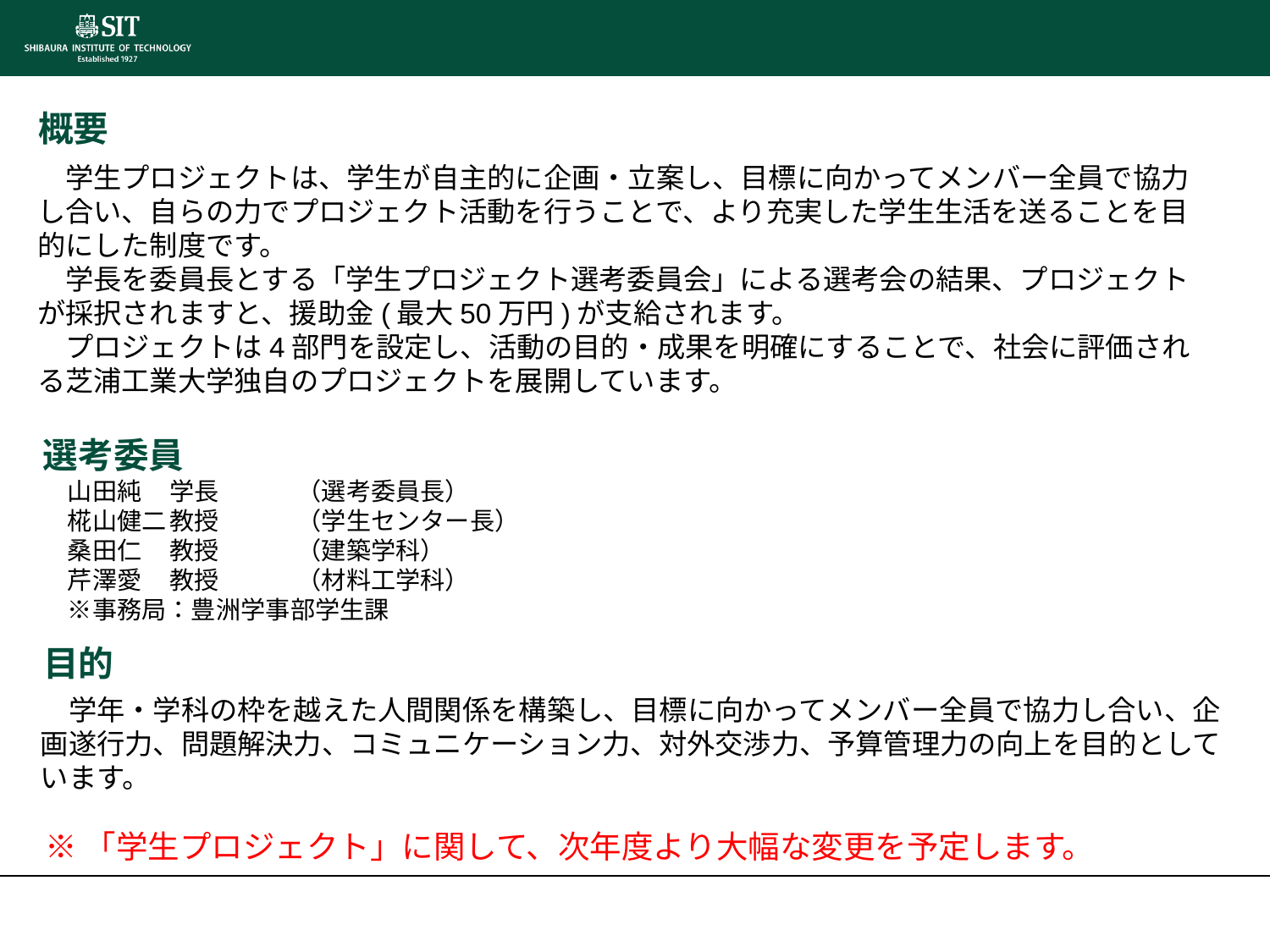

概要
　学生プロジェクトは、学生が自主的に企画・立案し、目標に向かってメンバー全員で協力し合い、自らの力でプロジェクト活動を行うことで、より充実した学生生活を送ることを目的にした制度です。
　学長を委員長とする「学生プロジェクト選考委員会」による選考会の結果、プロジェクトが採択されますと、援助金(最大50万円)が支給されます。
　プロジェクトは4部門を設定し、活動の目的・成果を明確にすることで、社会に評価される芝浦工業大学独自のプロジェクトを展開しています。
選考委員
　山田純	学長	（選考委員長）
　椛山健二	教授	（学生センター長）
　桑田仁	教授	（建築学科）
　芹澤愛	教授	（材料工学科）
　※事務局：豊洲学事部学生課
目的
　学年・学科の枠を越えた人間関係を構築し、目標に向かってメンバー全員で協力し合い、企画遂行力、問題解決力、コミュニケーション力、対外交渉力、予算管理力の向上を目的としています。

※「学生プロジェクト」に関して、次年度より大幅な変更を予定します。